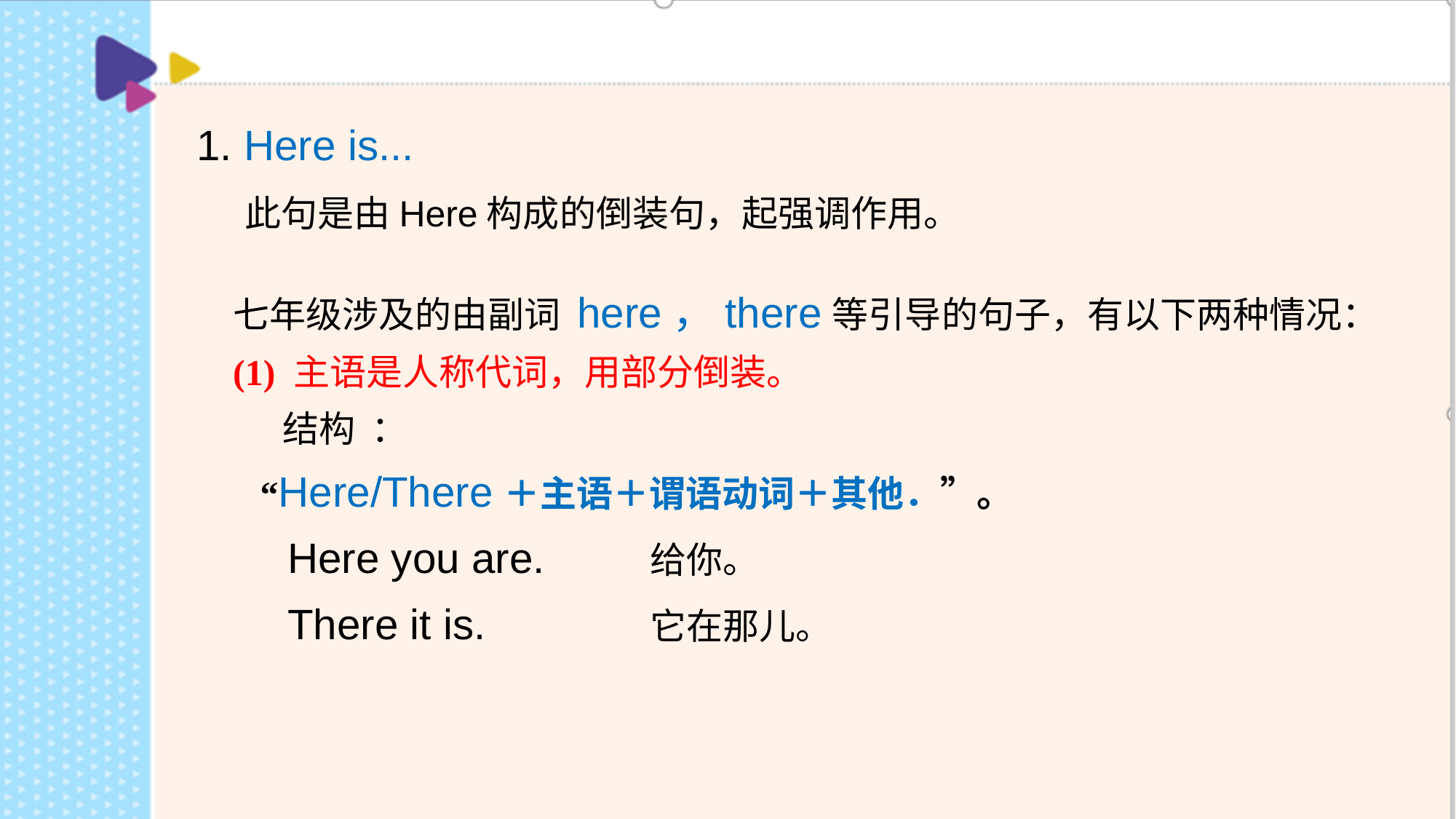

1. Here is...
    此句是由Here构成的倒装句，起强调作用。

七年级涉及的由副词 here，there等引导的句子，有以下两种情况：
(1) 主语是人称代词，用部分倒装。
     结构  ：
   “Here/There＋主语＋谓语动词＋其他．”。
      Here you are.        给你。
      There it is.             它在那儿。